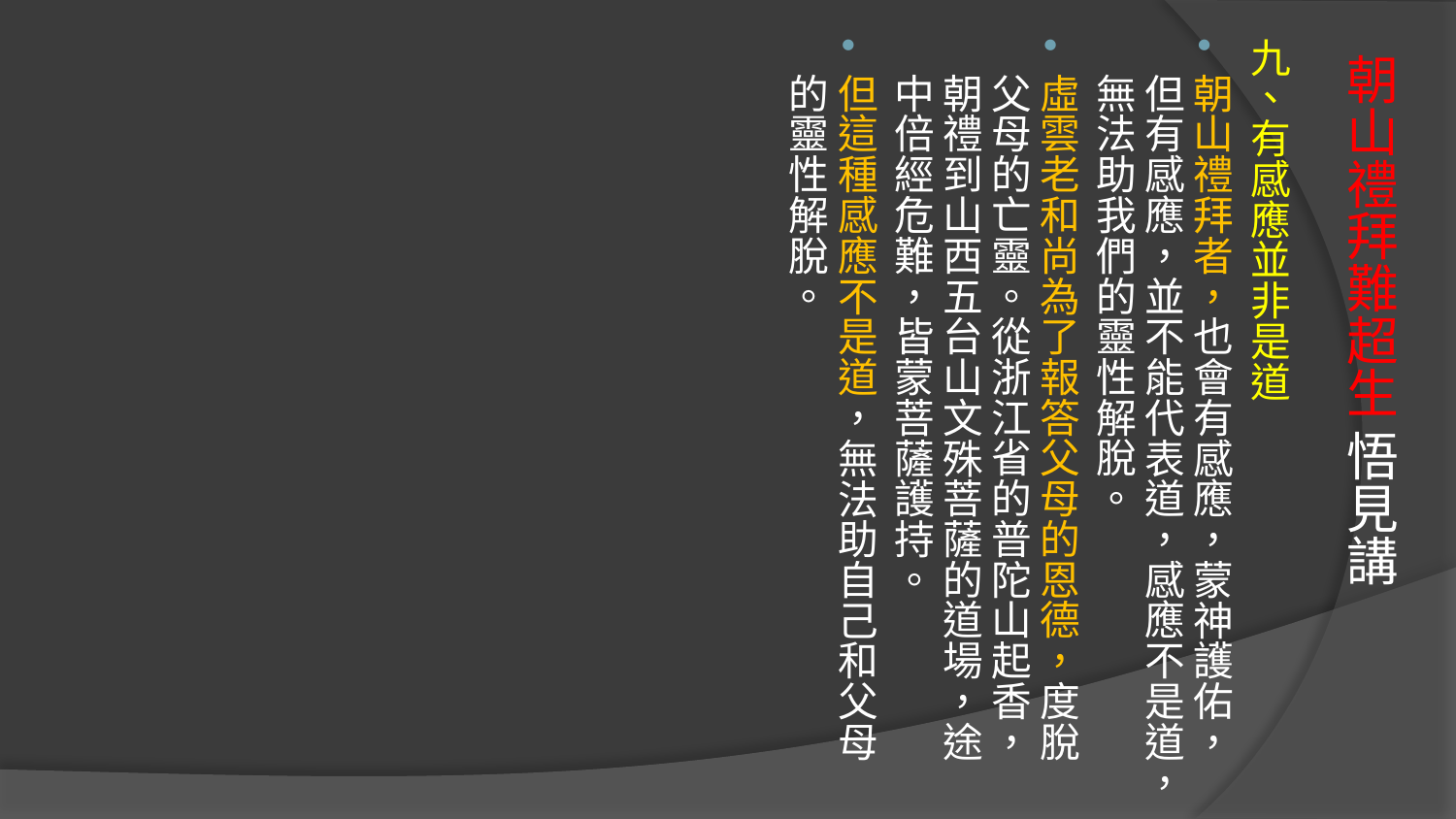

九、有感應並非是道
朝山禮拜者，也會有感應，蒙神護佑，但有感應，並不能代表道，感應不是道，無法助我們的靈性解脫。
虛雲老和尚為了報答父母的恩德，度脫父母的亡靈。從浙江省的普陀山起香，朝禮到山西五台山文殊菩薩的道場，途中倍經危難，皆蒙菩薩護持。
但這種感應不是道，無法助自己和父母的靈性解脫。

# 朝山禮拜難超生 悟見講